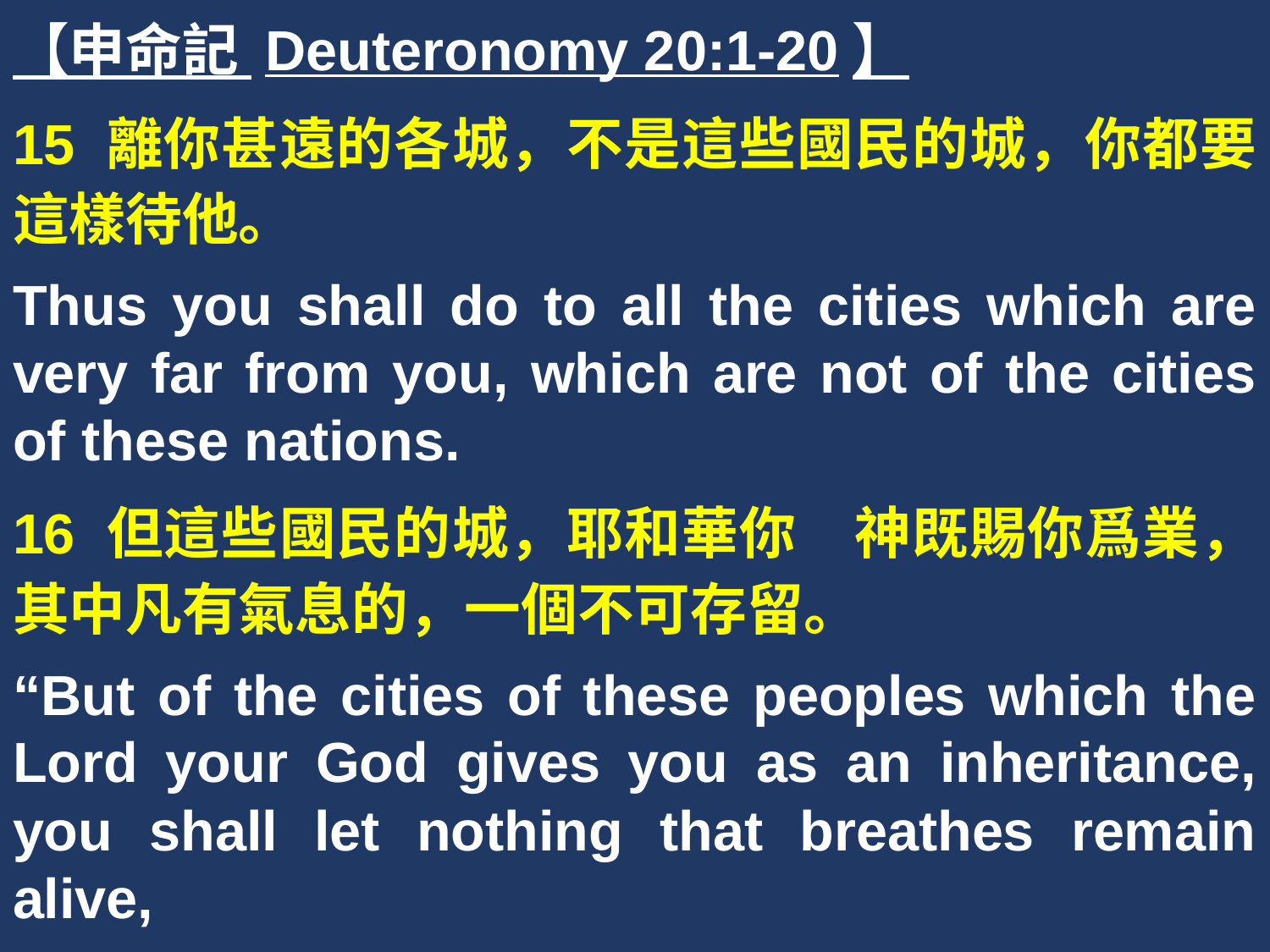

【申命記 Deuteronomy 20:1-20】
15 離你甚遠的各城，不是這些國民的城，你都要這樣待他。
Thus you shall do to all the cities which are very far from you, which are not of the cities of these nations.
16 但這些國民的城，耶和華你　神既賜你爲業，其中凡有氣息的，一個不可存留。
“But of the cities of these peoples which the Lord your God gives you as an inheritance, you shall let nothing that breathes remain alive,